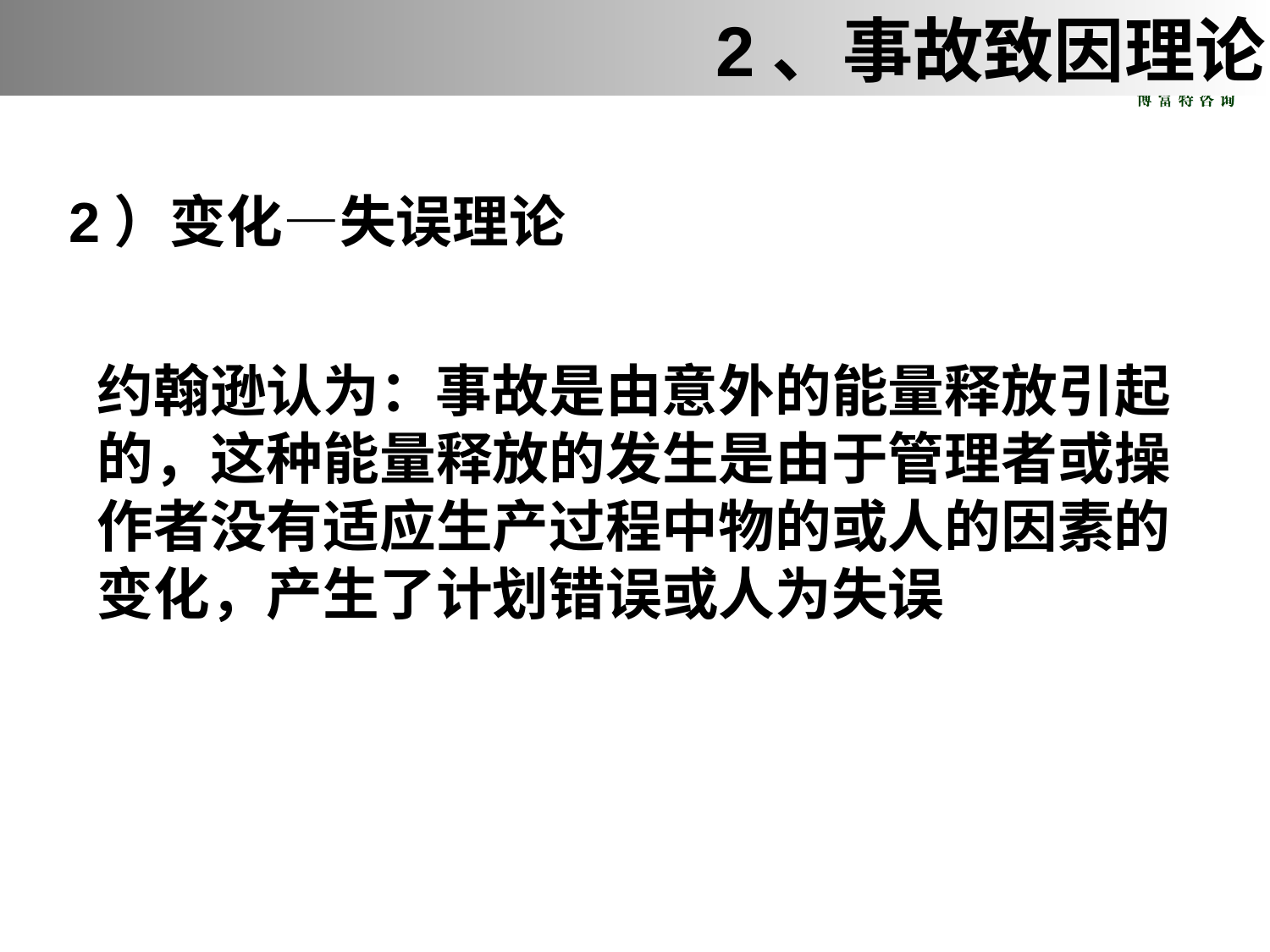

2、事故致因理论
2）变化—失误理论
约翰逊认为：事故是由意外的能量释放引起的，这种能量释放的发生是由于管理者或操作者没有适应生产过程中物的或人的因素的变化，产生了计划错误或人为失误